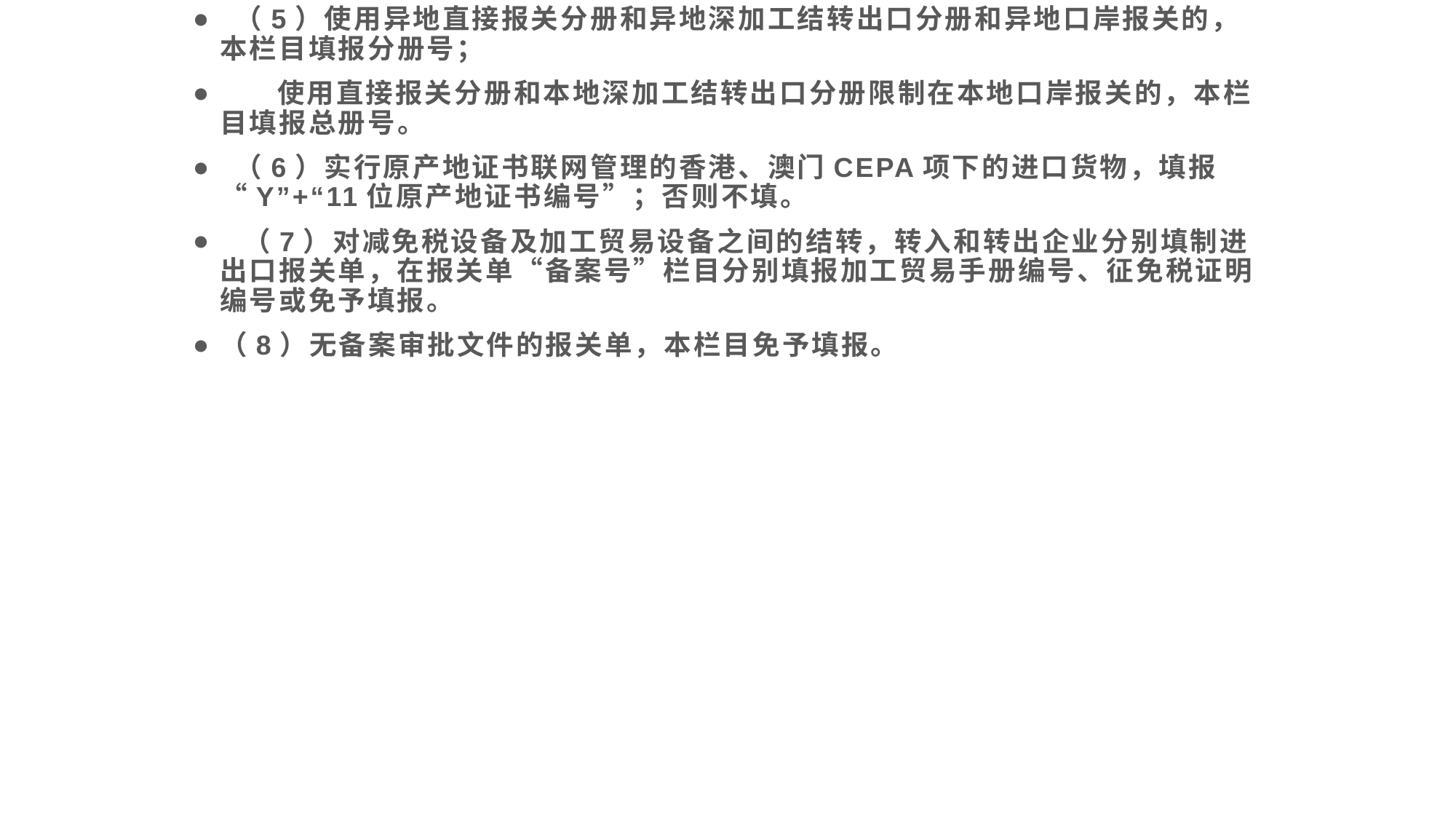

（5）使用异地直接报关分册和异地深加工结转出口分册和异地口岸报关的，本栏目填报分册号；
      使用直接报关分册和本地深加工结转出口分册限制在本地口岸报关的，本栏目填报总册号。
 （6）实行原产地证书联网管理的香港、澳门CEPA项下的进口货物，填报“Y”+“11位原产地证书编号”；否则不填。
  （7）对减免税设备及加工贸易设备之间的结转，转入和转出企业分别填制进出口报关单，在报关单“备案号”栏目分别填报加工贸易手册编号、征免税证明编号或免予填报。
（8）无备案审批文件的报关单，本栏目免予填报。